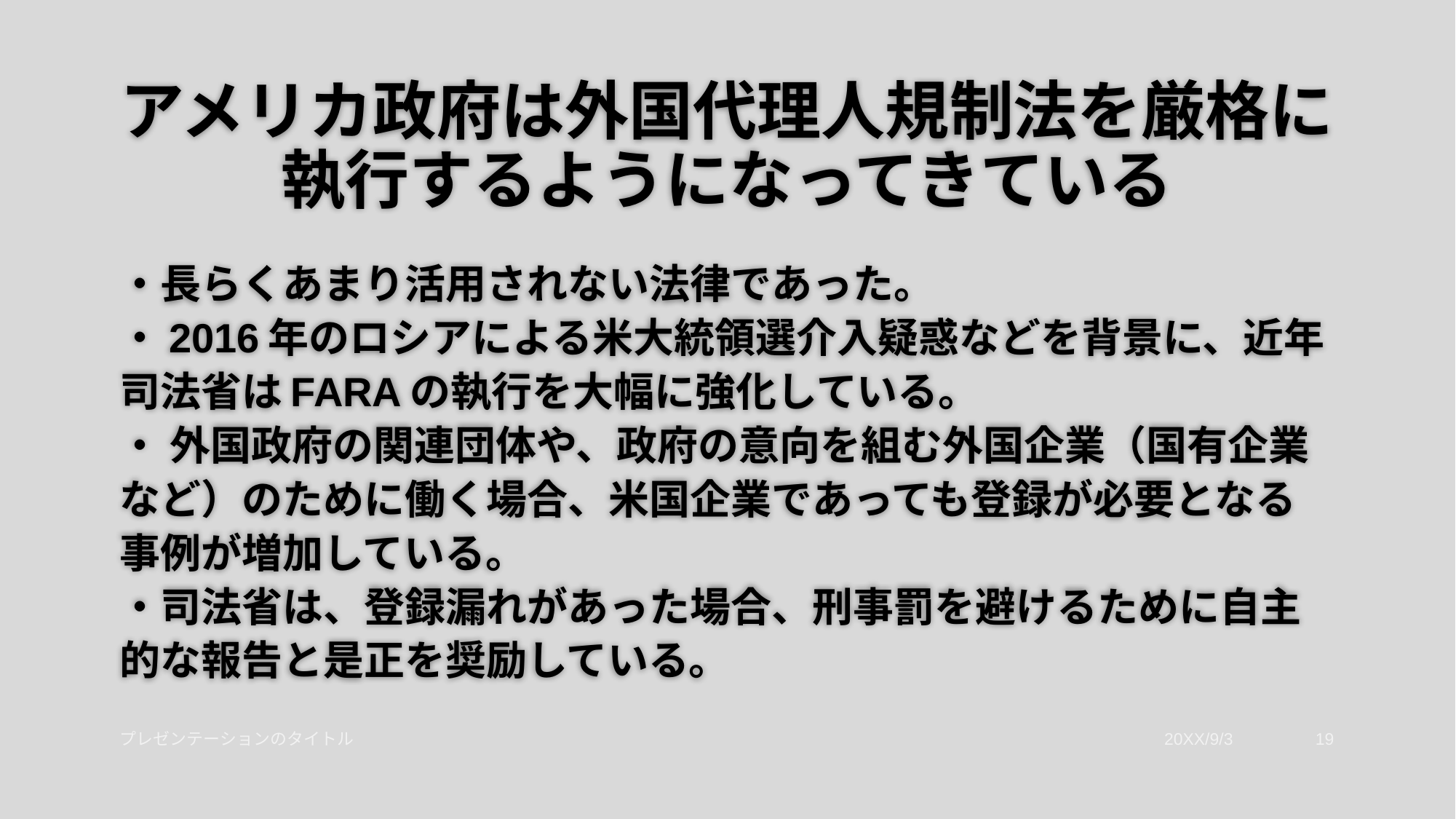

# アメリカ政府は外国代理人規制法を厳格に執行するようになってきている
・長らくあまり活用されない法律であった。
・2016年のロシアによる米大統領選介入疑惑などを背景に、近年司法省はFARAの執行を大幅に強化している。
・ 外国政府の関連団体や、政府の意向を組む外国企業（国有企業など）のために働く場合、米国企業であっても登録が必要となる事例が増加している。
・司法省は、登録漏れがあった場合、刑事罰を避けるために自主的な報告と是正を奨励している。

プレゼンテーションのタイトル
20XX/9/3
19